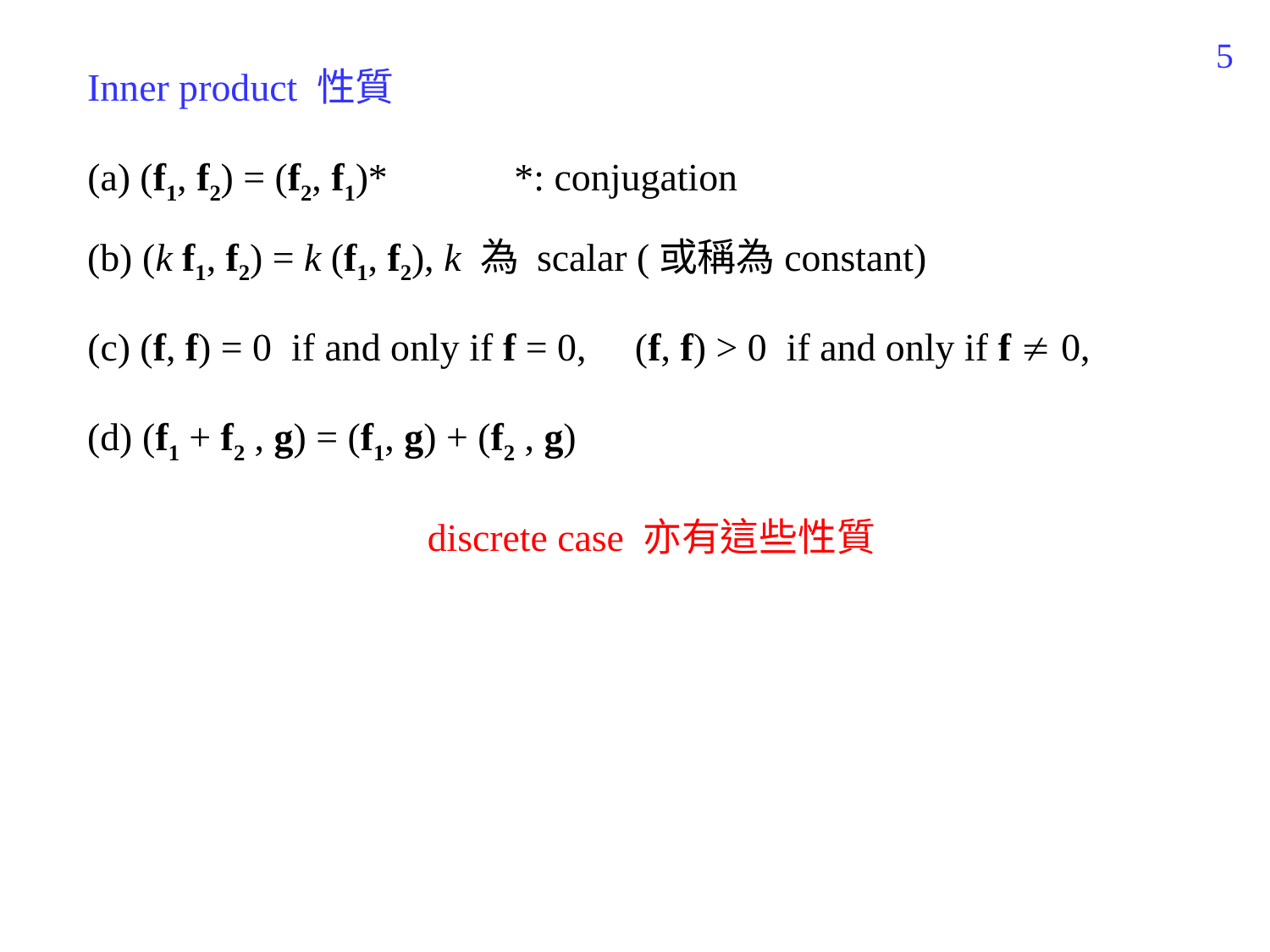

5
Inner product 性質
(a) (f1, f2) = (f2, f1)*             *: conjugation
(b) (k f1, f2) = k (f1, f2), k 為 scalar (或稱為constant)
(c) (f, f) = 0  if and only if f = 0,     (f, f) > 0  if and only if f ≠ 0,
(d) (f1 + f2 , g) = (f1, g) + (f2 , g)
discrete case 亦有這些性質